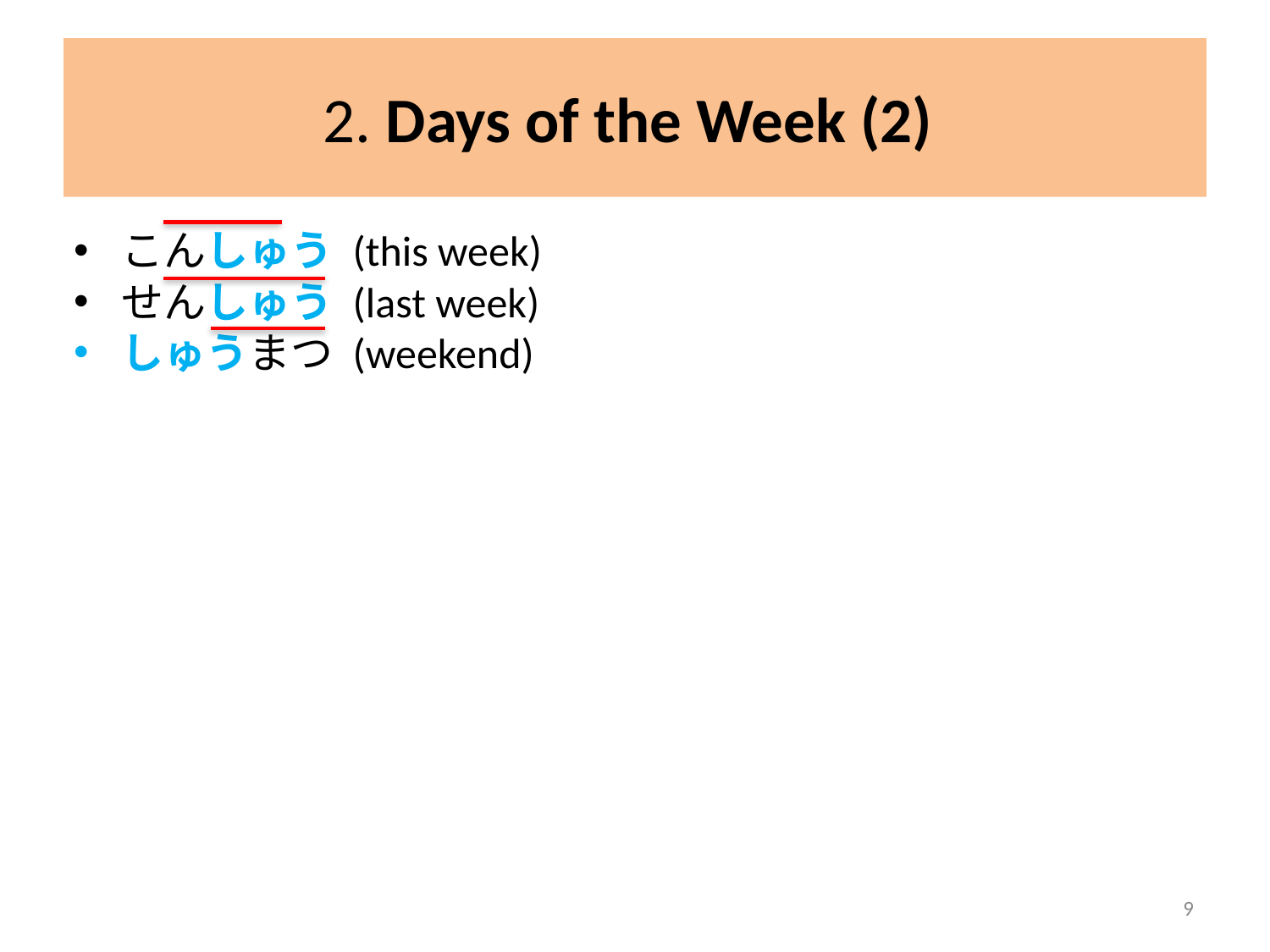

# 2. Days of the Week (2)
こんしゅう (this week)
せんしゅう (last week)
しゅうまつ (weekend)

9